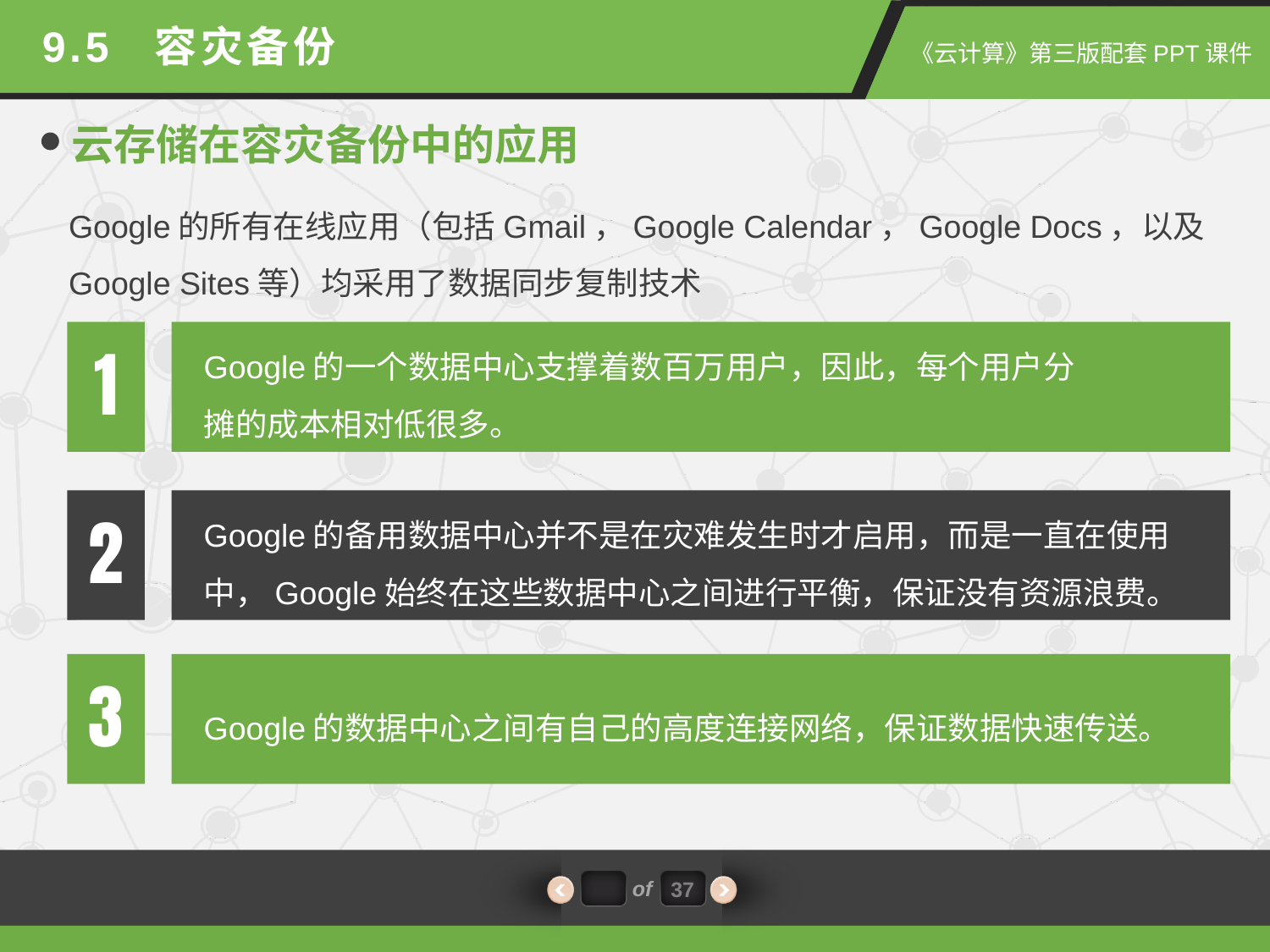

9.5  容灾备份
云存储在容灾备份中的应用

Google的所有在线应用（包括Gmail，Google Calendar，Google Docs，以及Google Sites等）均采用了数据同步复制技术
1

Google的一个数据中心支撑着数百万用户，因此，每个用户分摊的成本相对低很多。
2

Google的备用数据中心并不是在灾难发生时才启用，而是一直在使用中，Google始终在这些数据中心之间进行平衡，保证没有资源浪费。
3

Google的数据中心之间有自己的高度连接网络，保证数据快速传送。
28